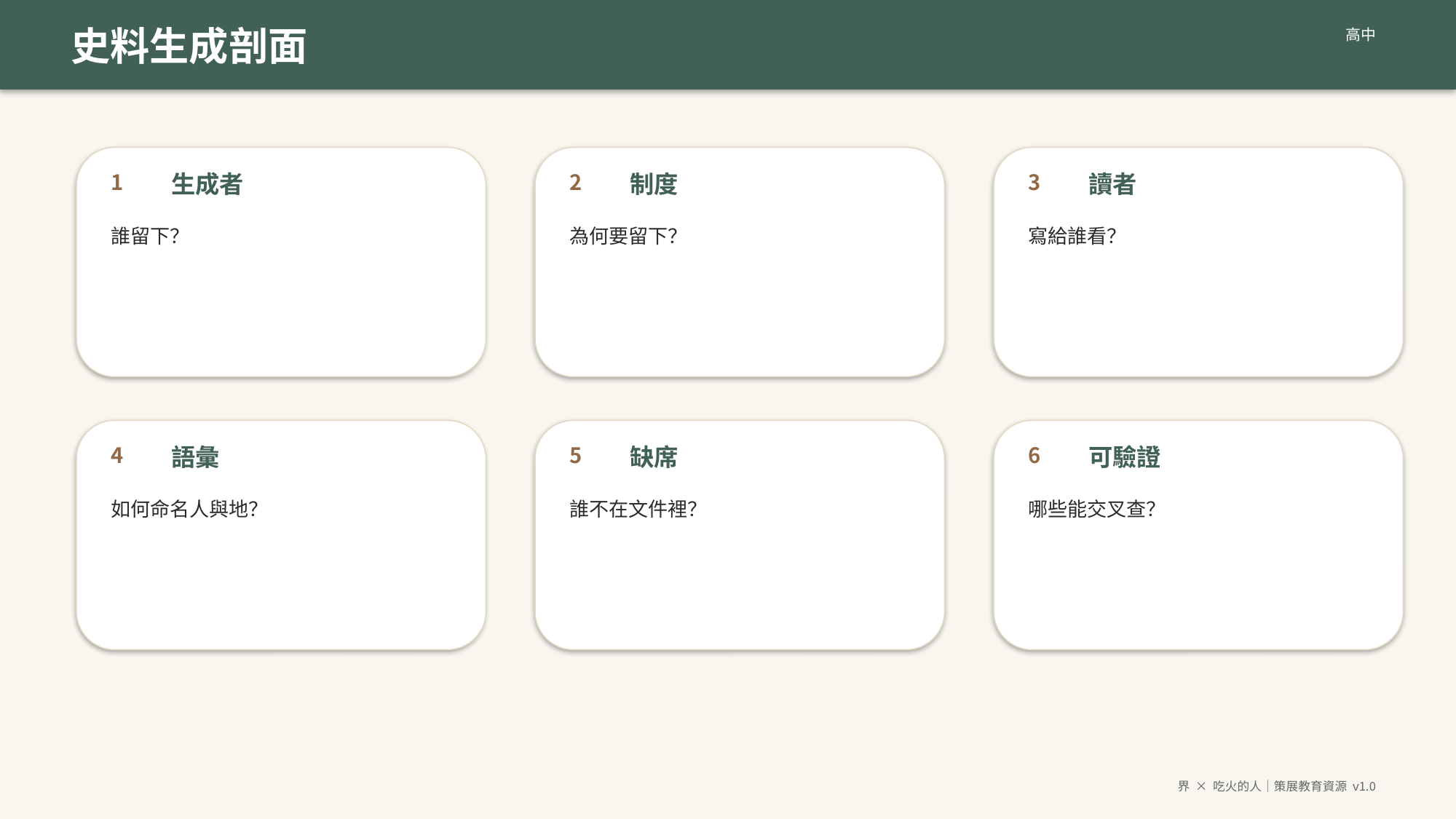

史料生成剖面
高中

1
生成者
2
制度
3
讀者
誰留下？
為何要留下？
寫給誰看？

4
語彙
5
缺席
6
可驗證
如何命名人與地？
誰不在文件裡？
哪些能交叉查？

界 × 吃火的人｜策展教育資源 v1.0